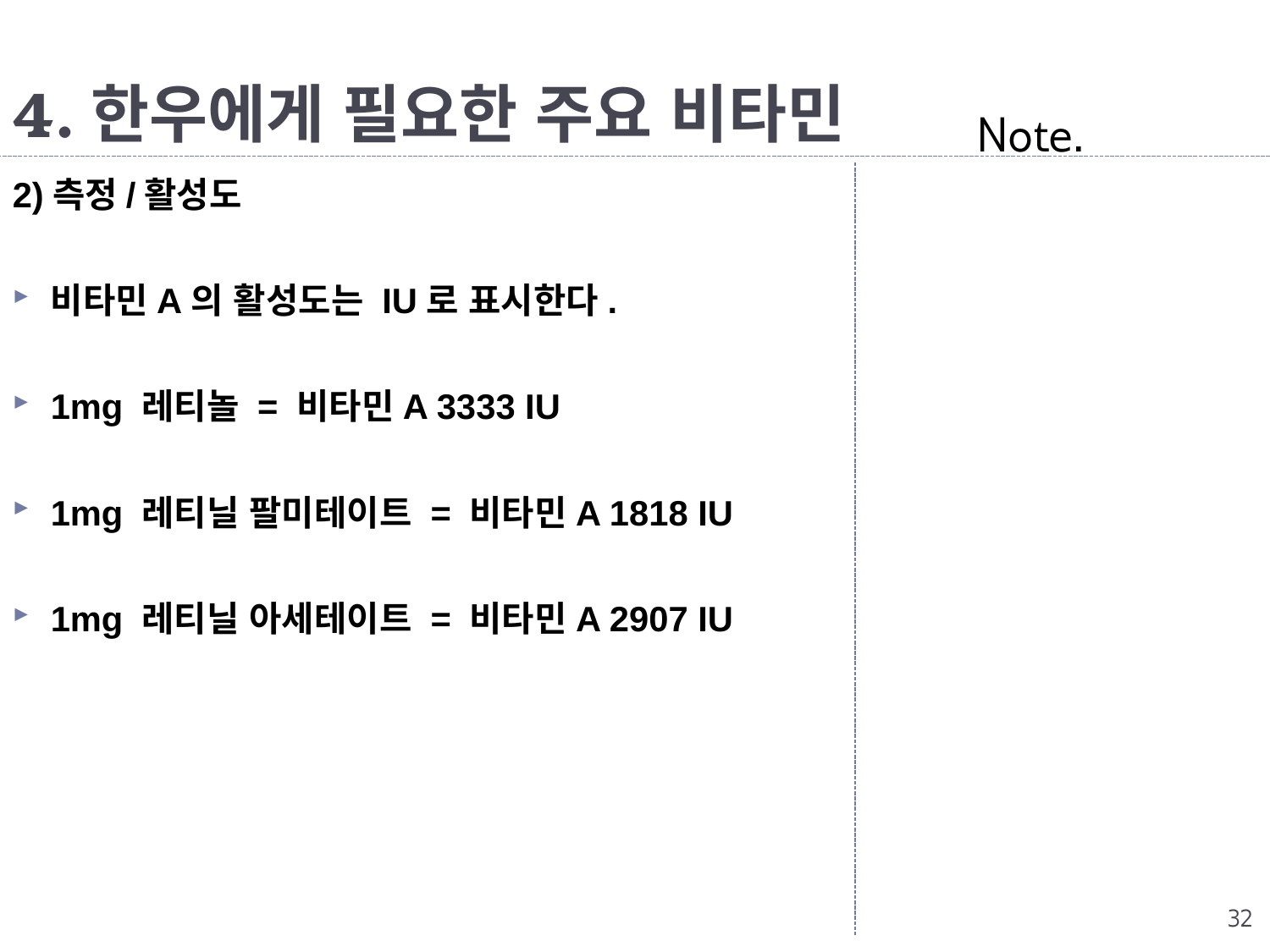

# 4.한우에게 필요한 주요 비타민
Note.

2)측정/활성도

비타민A의 활성도는 IU로 표시한다.

1mg 레티놀 = 비타민A 3333 IU

1mg 레티닐 팔미테이트 = 비타민A 1818 IU

1mg 레티닐 아세테이트 = 비타민A 2907 IU

32